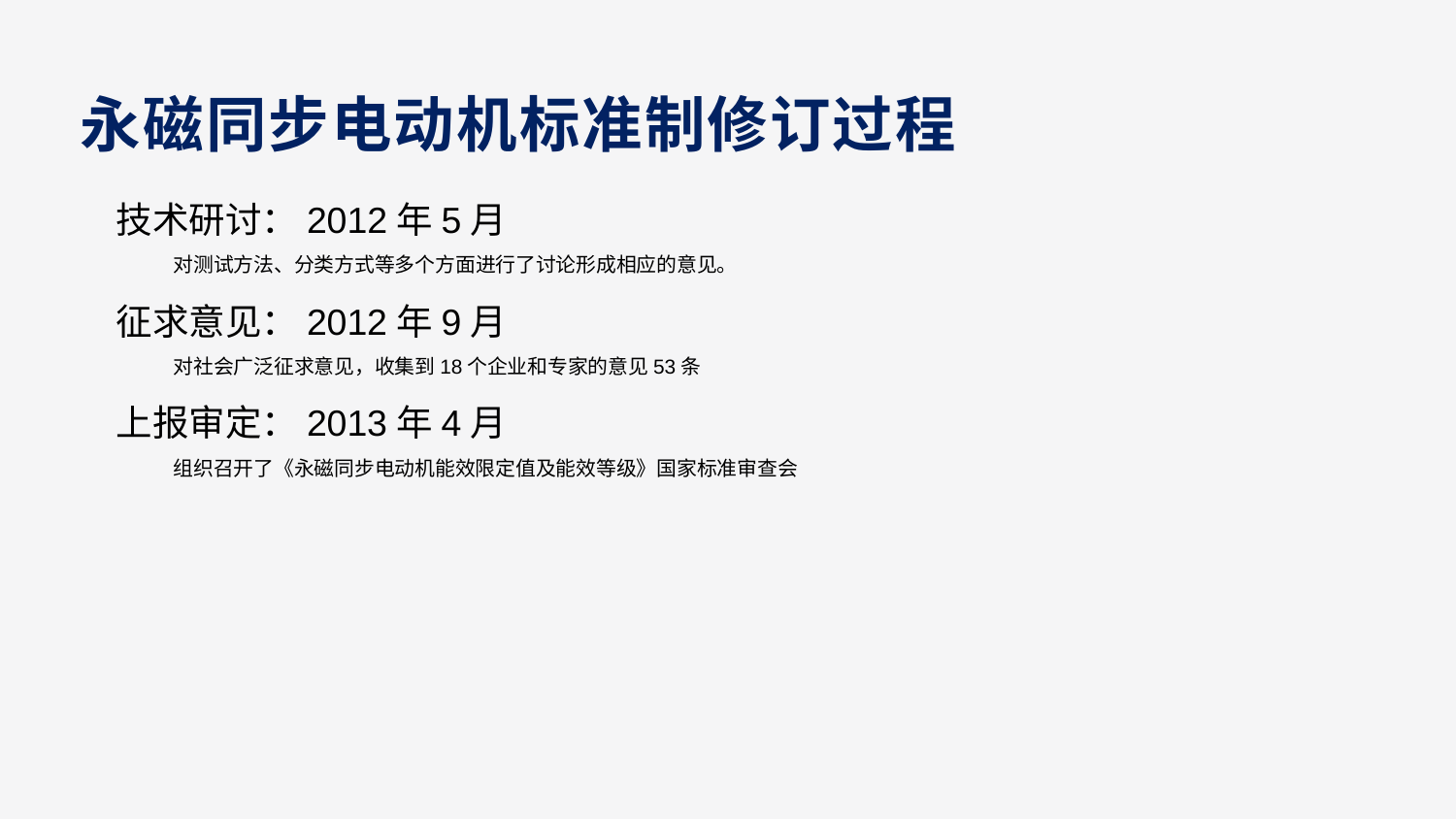

永磁同步电动机标准制修订过程
技术研讨：2012年5月
对测试方法、分类方式等多个方面进行了讨论形成相应的意见。
征求意见：2012年9月
对社会广泛征求意见，收集到18个企业和专家的意见53条
上报审定：2013年4月
组织召开了《永磁同步电动机能效限定值及能效等级》国家标准审查会